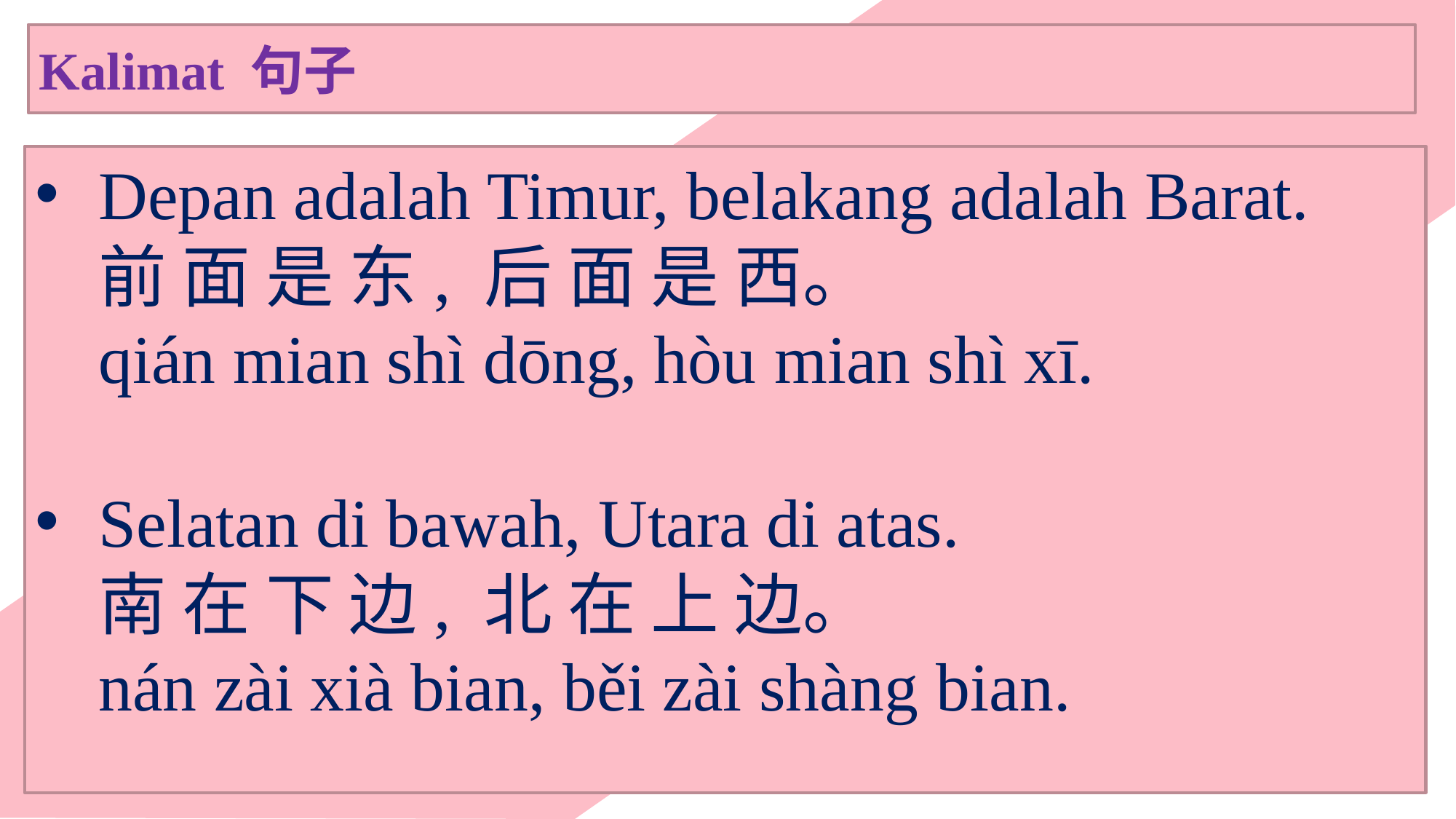

Kalimat 句子
Depan adalah Timur, belakang adalah Barat.
前 面 是 东, 后 面 是 西。
qián mian shì dōng, hòu mian shì xī.

Selatan di bawah, Utara di atas.
南 在 下 边, 北 在 上 边。
nán zài xià bian, běi zài shàng bian.